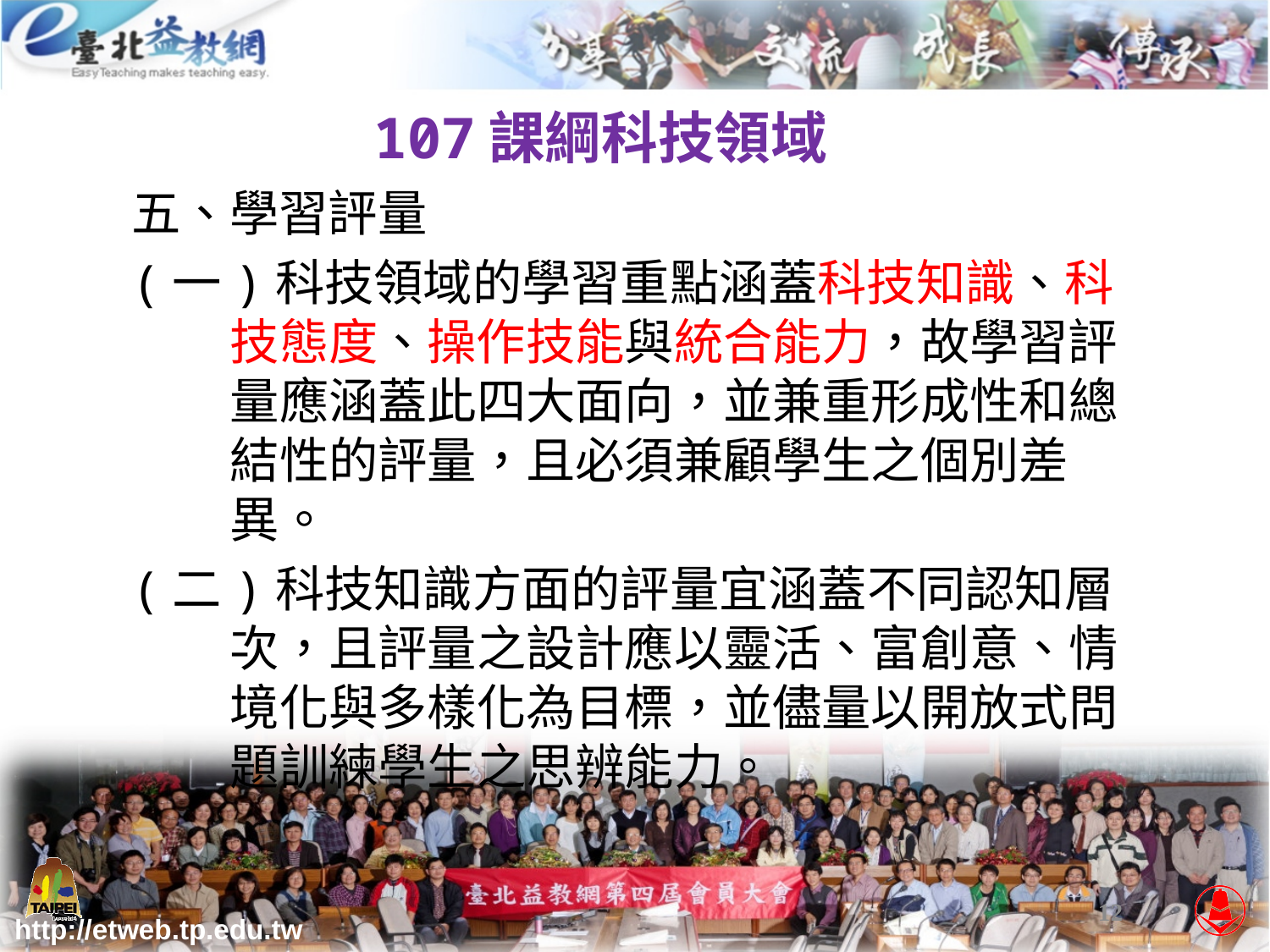

# 107課綱科技領域
五、學習評量
(一)科技領域的學習重點涵蓋科技知識、科技態度、操作技能與統合能力，故學習評量應涵蓋此四大面向，並兼重形成性和總結性的評量，且必須兼顧學生之個別差異。
(二)科技知識方面的評量宜涵蓋不同認知層次，且評量之設計應以靈活、富創意、情境化與多樣化為目標，並儘量以開放式問題訓練學生之思辨能力。
12